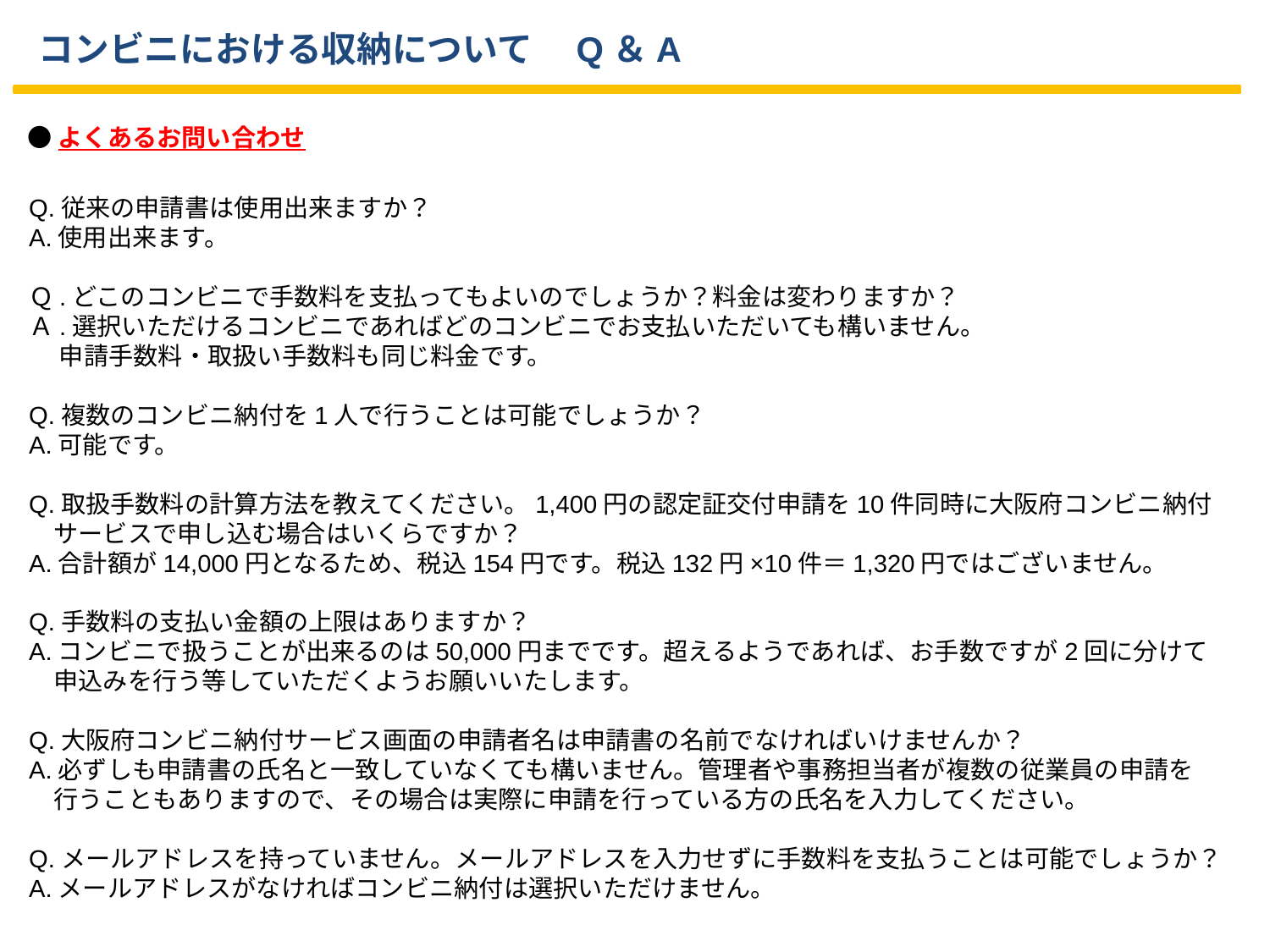

コンビニにおける収納について　Q＆A

●よくあるお問い合わせ
Q.従来の申請書は使用出来ますか？
A.使用出来ます。

Ｑ.どこのコンビニで手数料を支払ってもよいのでしょうか？料金は変わりますか？
Ａ.選択いただけるコンビニであればどのコンビニでお支払いただいても構いません。
　 申請手数料・取扱い手数料も同じ料金です。

Q.複数のコンビニ納付を1人で行うことは可能でしょうか？
A.可能です。

Q.取扱手数料の計算方法を教えてください。1,400円の認定証交付申請を10件同時に大阪府コンビニ納付
　サービスで申し込む場合はいくらですか？
A.合計額が14,000円となるため、税込154円です。税込132円×10件＝1,320円ではございません。

Q.手数料の支払い金額の上限はありますか？
A.コンビニで扱うことが出来るのは50,000円までです。超えるようであれば、お手数ですが2回に分けて
　申込みを行う等していただくようお願いいたします。

Q.大阪府コンビニ納付サービス画面の申請者名は申請書の名前でなければいけませんか？
A.必ずしも申請書の氏名と一致していなくても構いません。管理者や事務担当者が複数の従業員の申請を
　行うこともありますので、その場合は実際に申請を行っている方の氏名を入力してください。

Q.メールアドレスを持っていません。メールアドレスを入力せずに手数料を支払うことは可能でしょうか？
A.メールアドレスがなければコンビニ納付は選択いただけません。